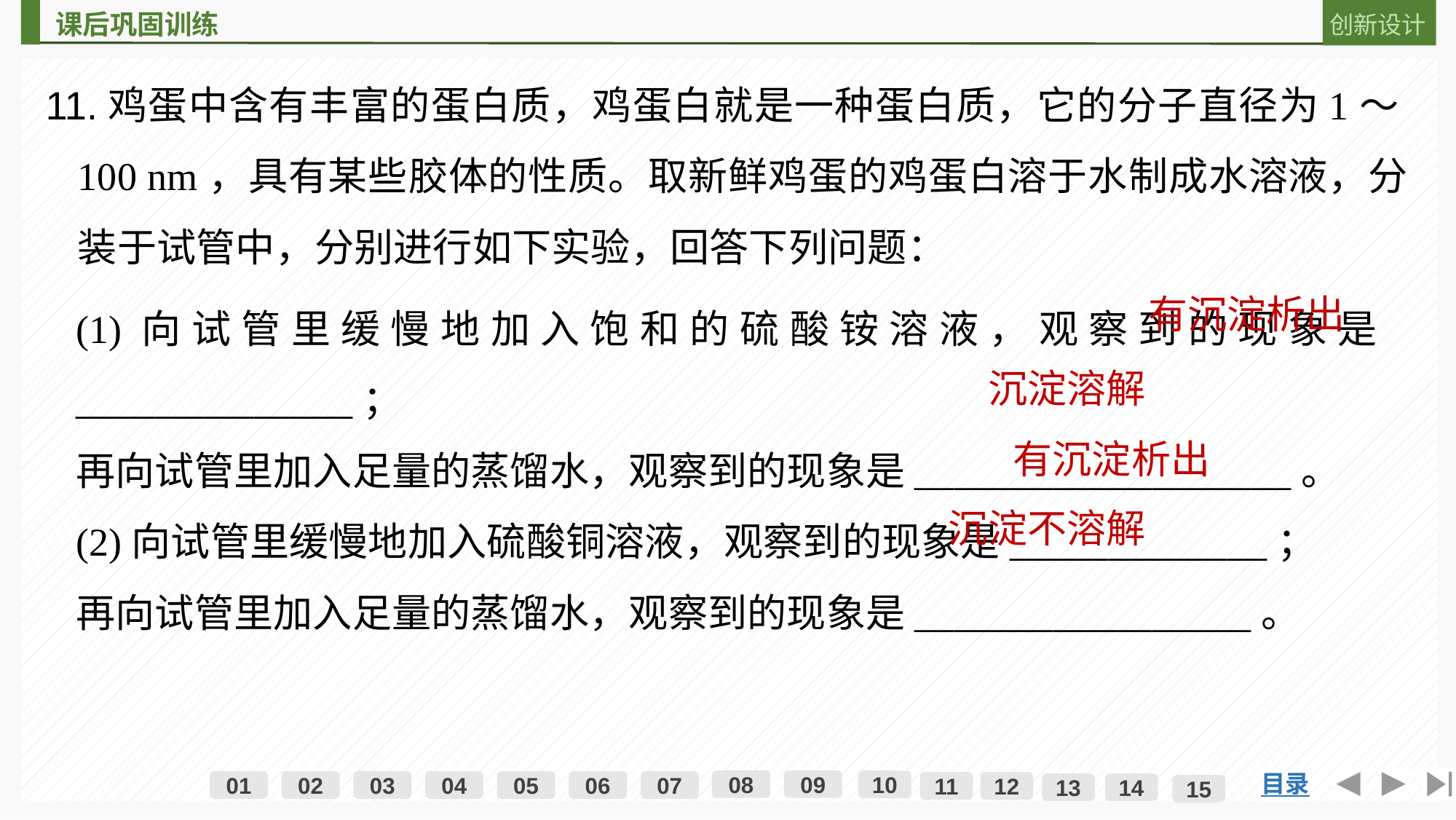

11.鸡蛋中含有丰富的蛋白质，鸡蛋白就是一种蛋白质，它的分子直径为1～100 nm，具有某些胶体的性质。取新鲜鸡蛋的鸡蛋白溶于水制成水溶液，分装于试管中，分别进行如下实验，回答下列问题：
(1)向试管里缓慢地加入饱和的硫酸铵溶液，观察到的现象是______________；
再向试管里加入足量的蒸馏水，观察到的现象是___________________。
(2)向试管里缓慢地加入硫酸铜溶液，观察到的现象是_____________；
再向试管里加入足量的蒸馏水，观察到的现象是_________________。
有沉淀析出
沉淀溶解
有沉淀析出
沉淀不溶解